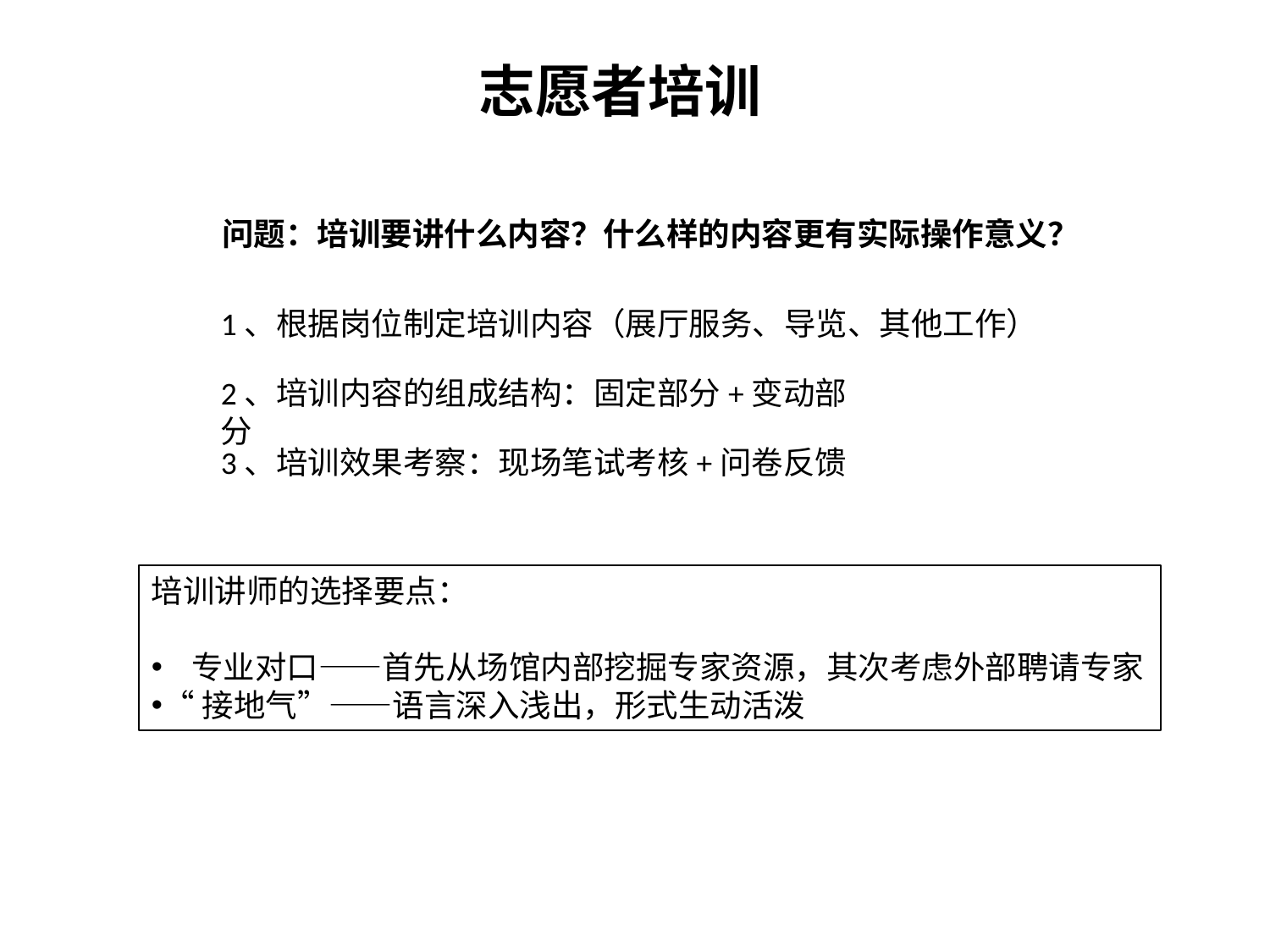

志愿者培训
问题：培训要讲什么内容？什么样的内容更有实际操作意义？
1、根据岗位制定培训内容（展厅服务、导览、其他工作）
2、培训内容的组成结构：固定部分+变动部分
3、培训效果考察：现场笔试考核+问卷反馈
培训讲师的选择要点：

   专业对口——首先从场馆内部挖掘专家资源，其次考虑外部聘请专家
“接地气”——语言深入浅出，形式生动活泼